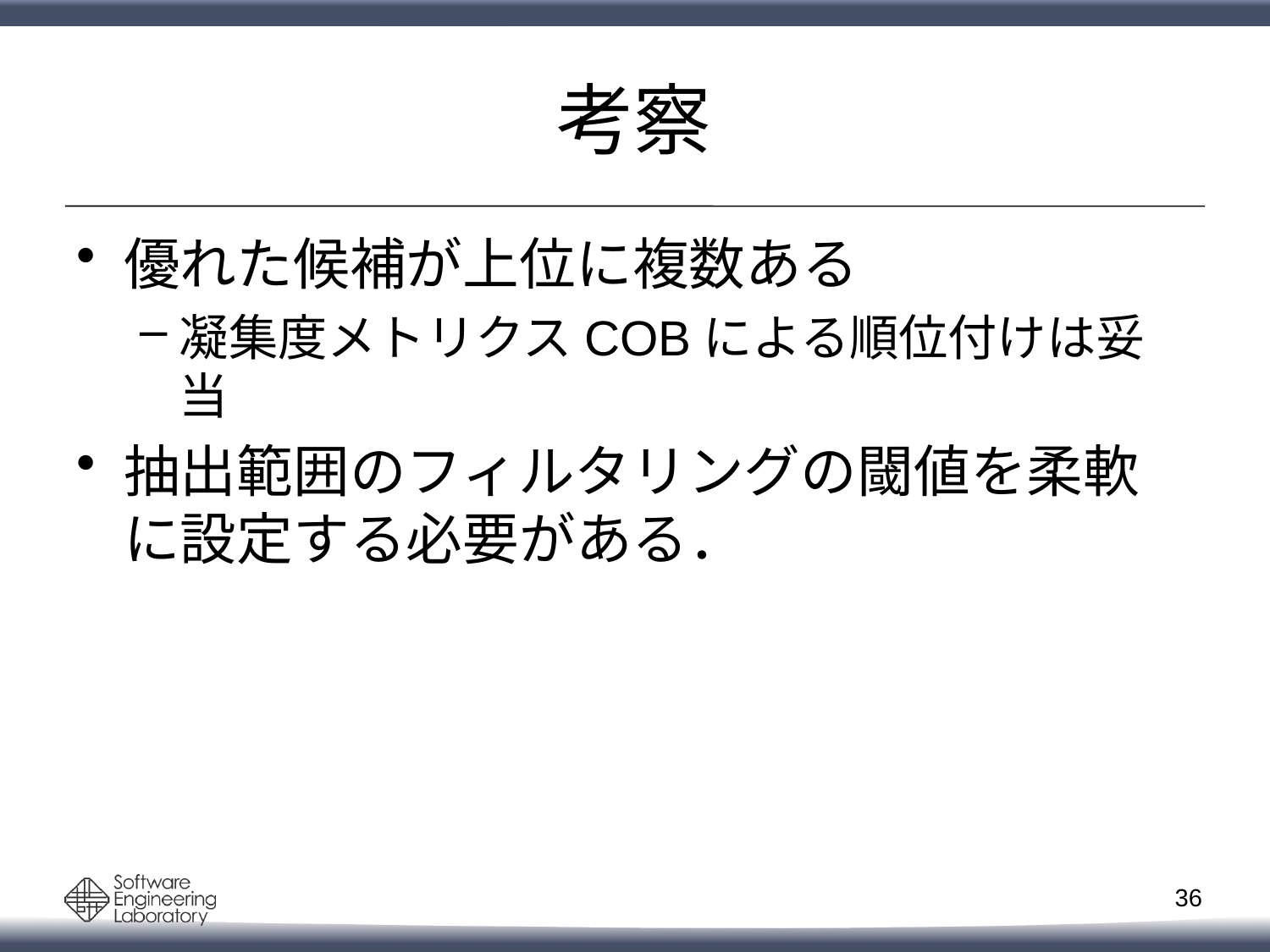

# 考察
優れた候補が上位に複数ある
凝集度メトリクスCOBによる順位付けは妥当
抽出範囲のフィルタリングの閾値を柔軟に設定する必要がある．
36